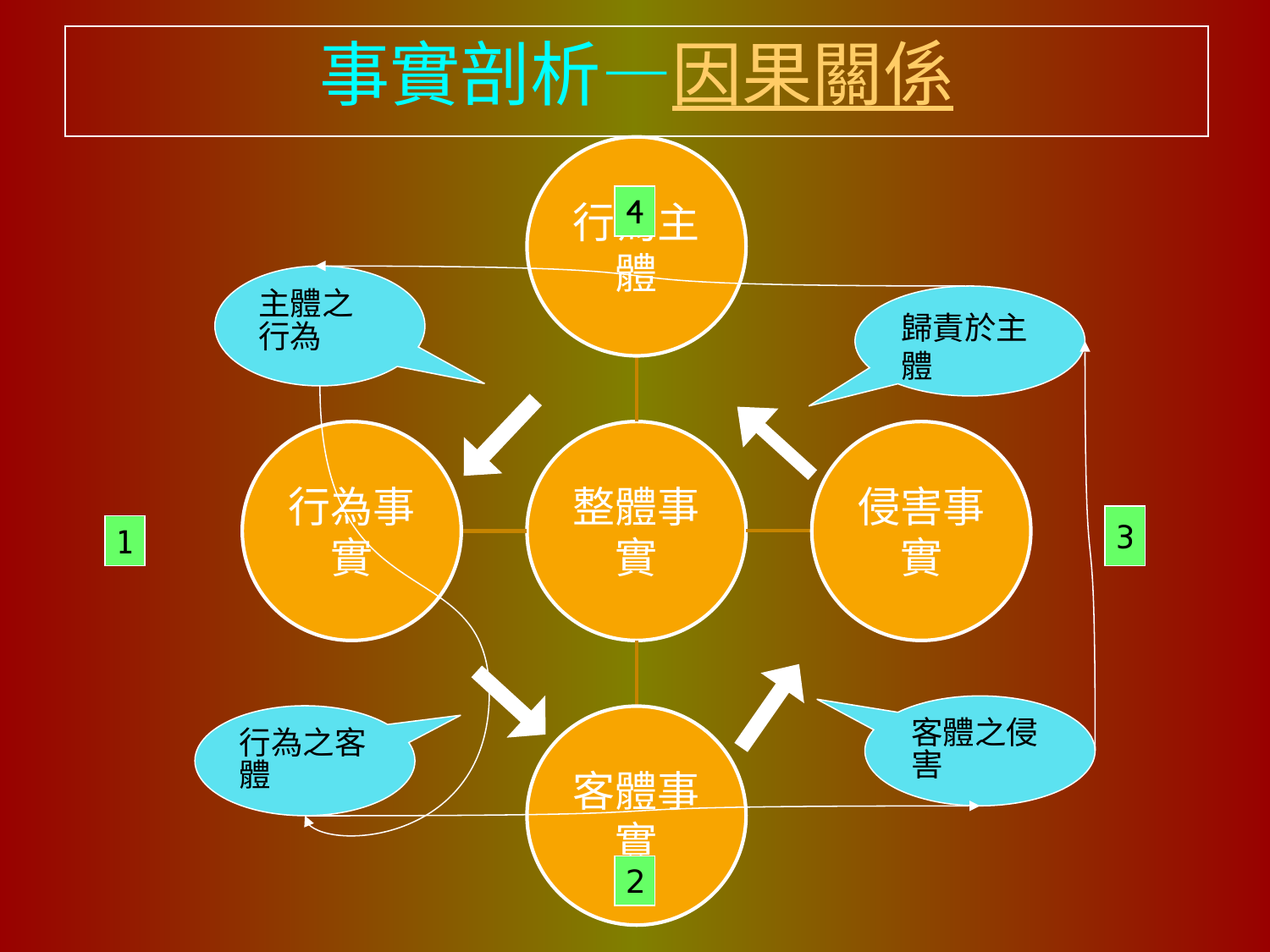

# 事實剖析—因果關係
整體事實

行為主體

侵害事實

客體事實

行為事實
4
主體之行為
歸責於主體

3
1

客體之侵害
行為之客體
2